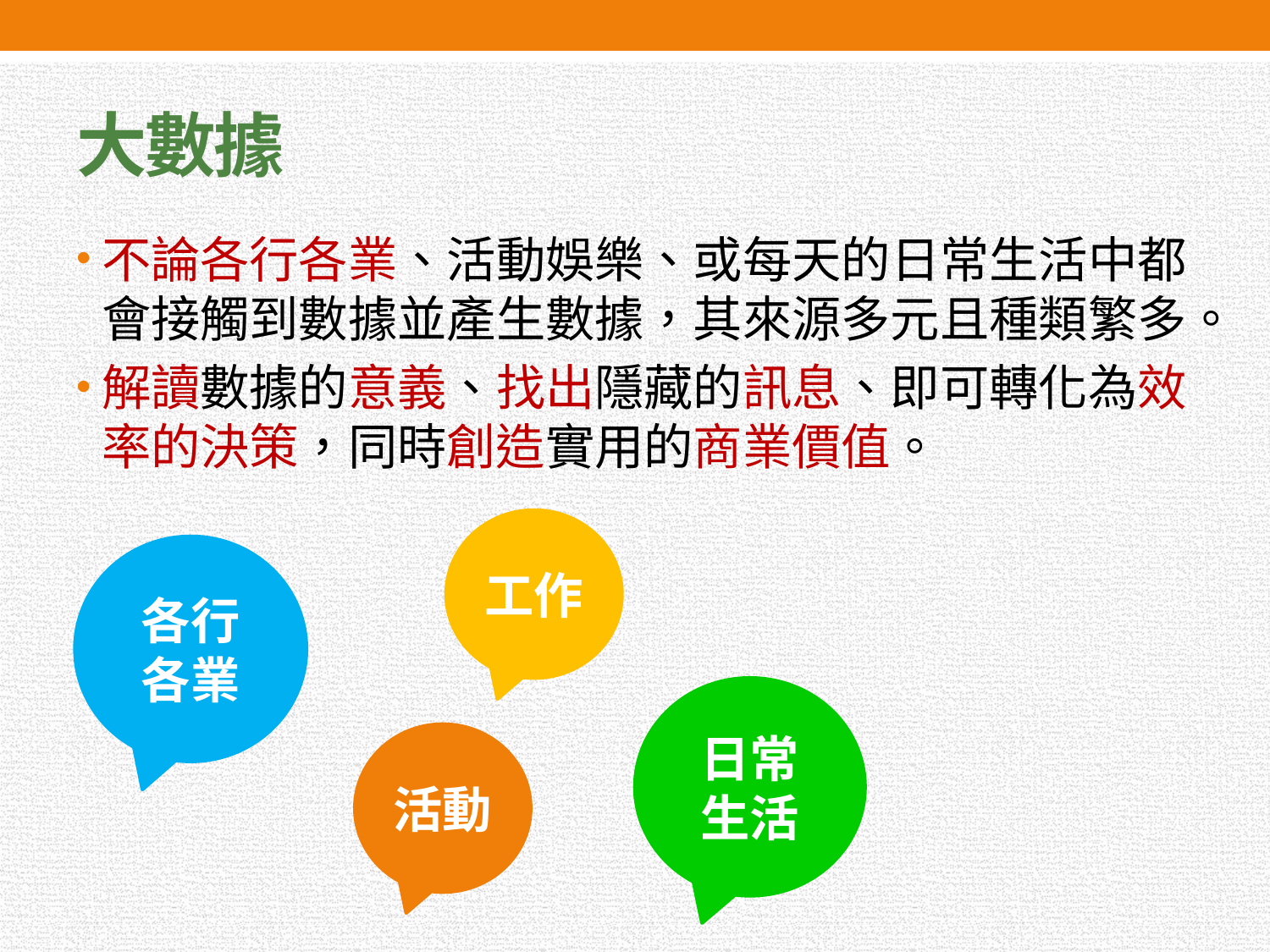

# 大數據
不論各行各業、活動娛樂、或每天的日常生活中都會接觸到數據並產生數據，其來源多元且種類繁多。
解讀數據的意義、找出隱藏的訊息、即可轉化為效率的決策，同時創造實用的商業價值。
工作
各行各業
日常生活
活動